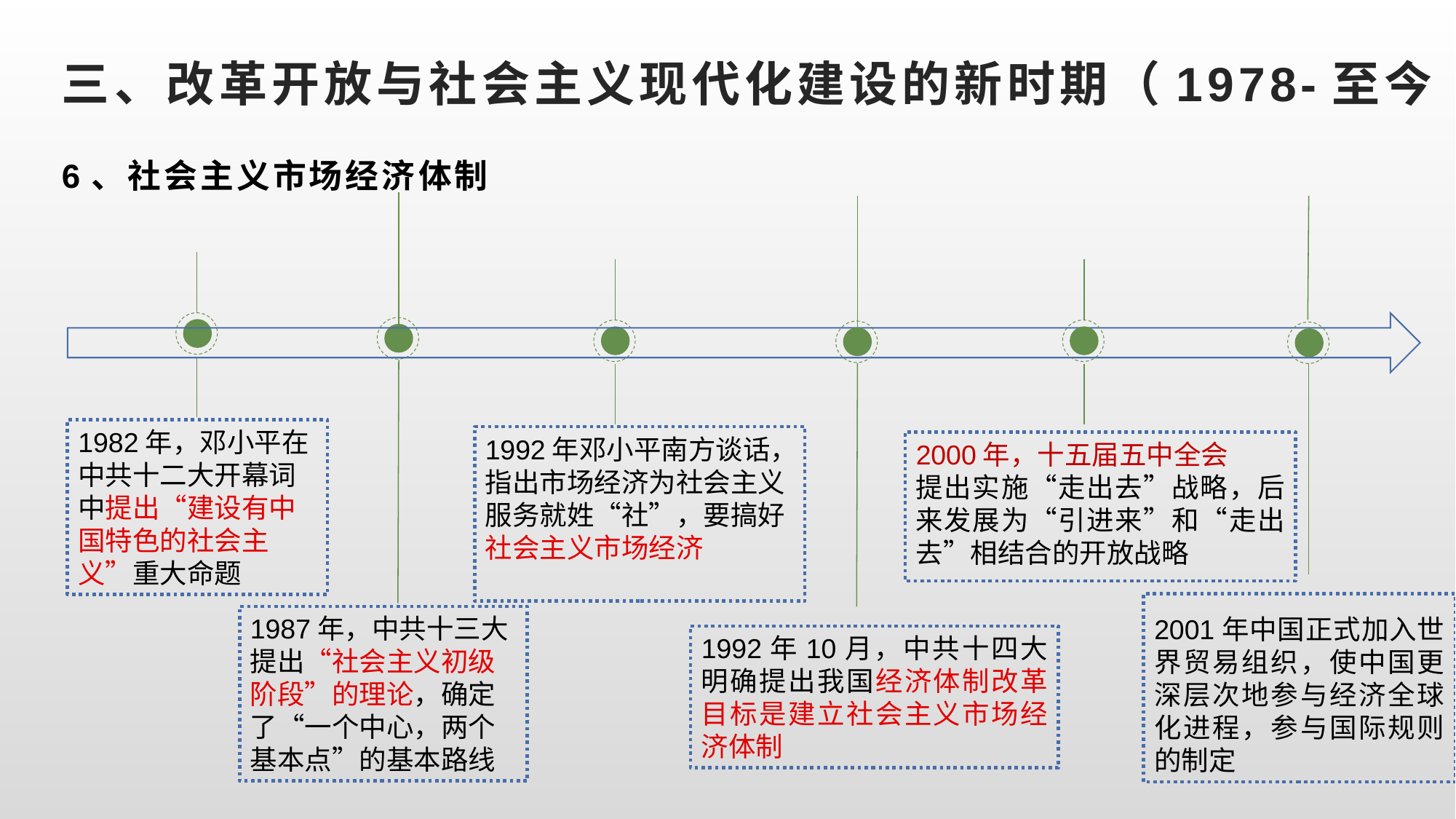

# 三、改革开放与社会主义现代化建设的新时期（1978-至今
6、社会主义市场经济体制

1982年，邓小平在中共十二大开幕词中提出“建设有中国特色的社会主义”重大命题
1992年邓小平南方谈话，指出市场经济为社会主义服务就姓“社”，要搞好社会主义市场经济

2000年，十五届五中全会
提出实施“走出去”战略，后来发展为“引进来”和“走出去”相结合的开放战略
2001年中国正式加入世界贸易组织，使中国更深层次地参与经济全球化进程，参与国际规则的制定
1987年，中共十三大提出“社会主义初级阶段”的理论，确定了“一个中心，两个基本点”的基本路线
1992年10月，中共十四大明确提出我国经济体制改革目标是建立社会主义市场经济体制